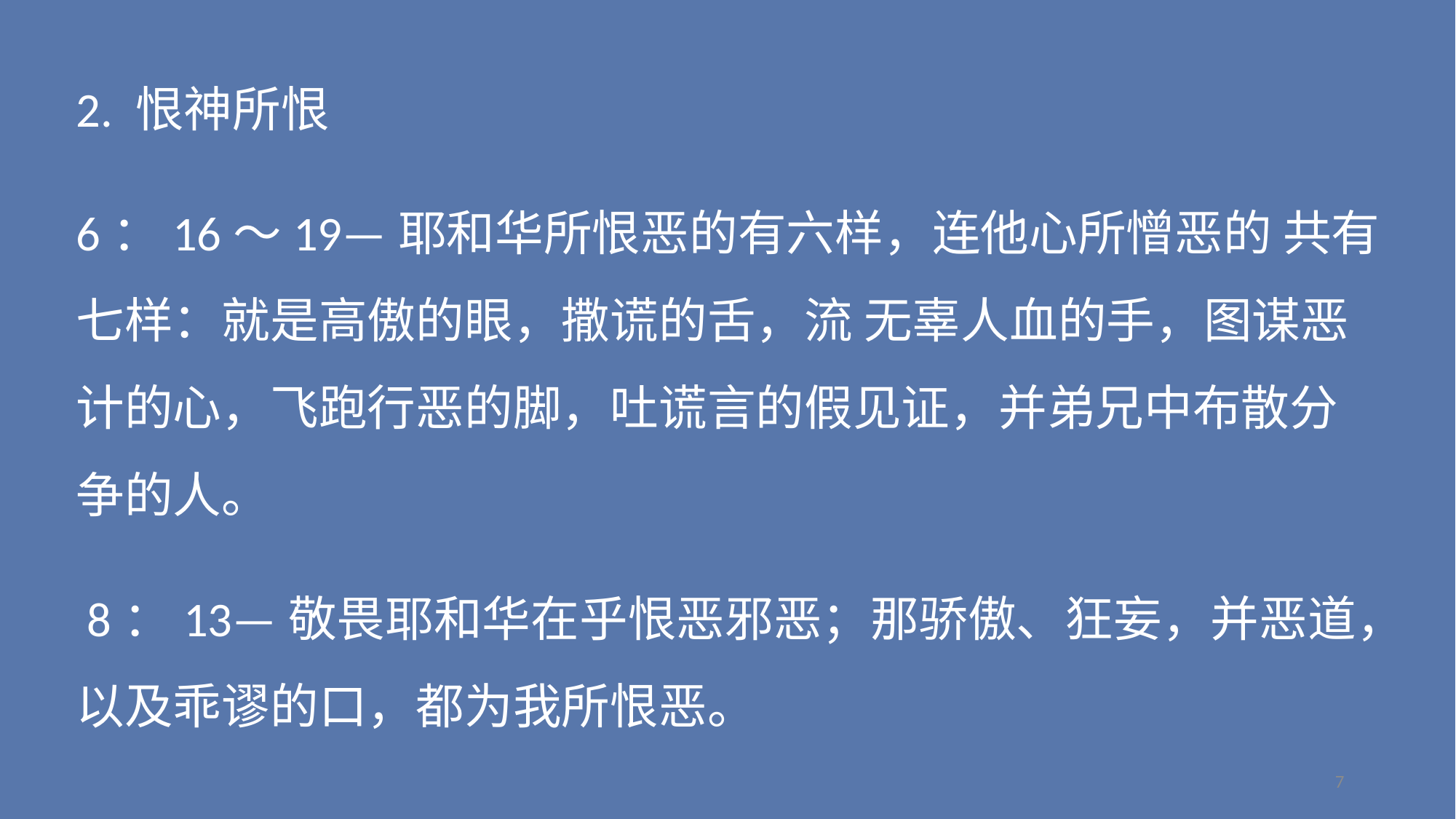

2. 恨神所恨
6：16～19—耶和华所恨恶的有六样，连他心所憎恶的 共有七样：就是高傲的眼，撒谎的舌，流 无辜人血的手，图谋恶计的心，飞跑行恶的脚，吐谎言的假见证，并弟兄中布散分 争的人。
 8：13—敬畏耶和华在乎恨恶邪恶；那骄傲、狂妄，并恶道，以及乖谬的口，都为我所恨恶。
7